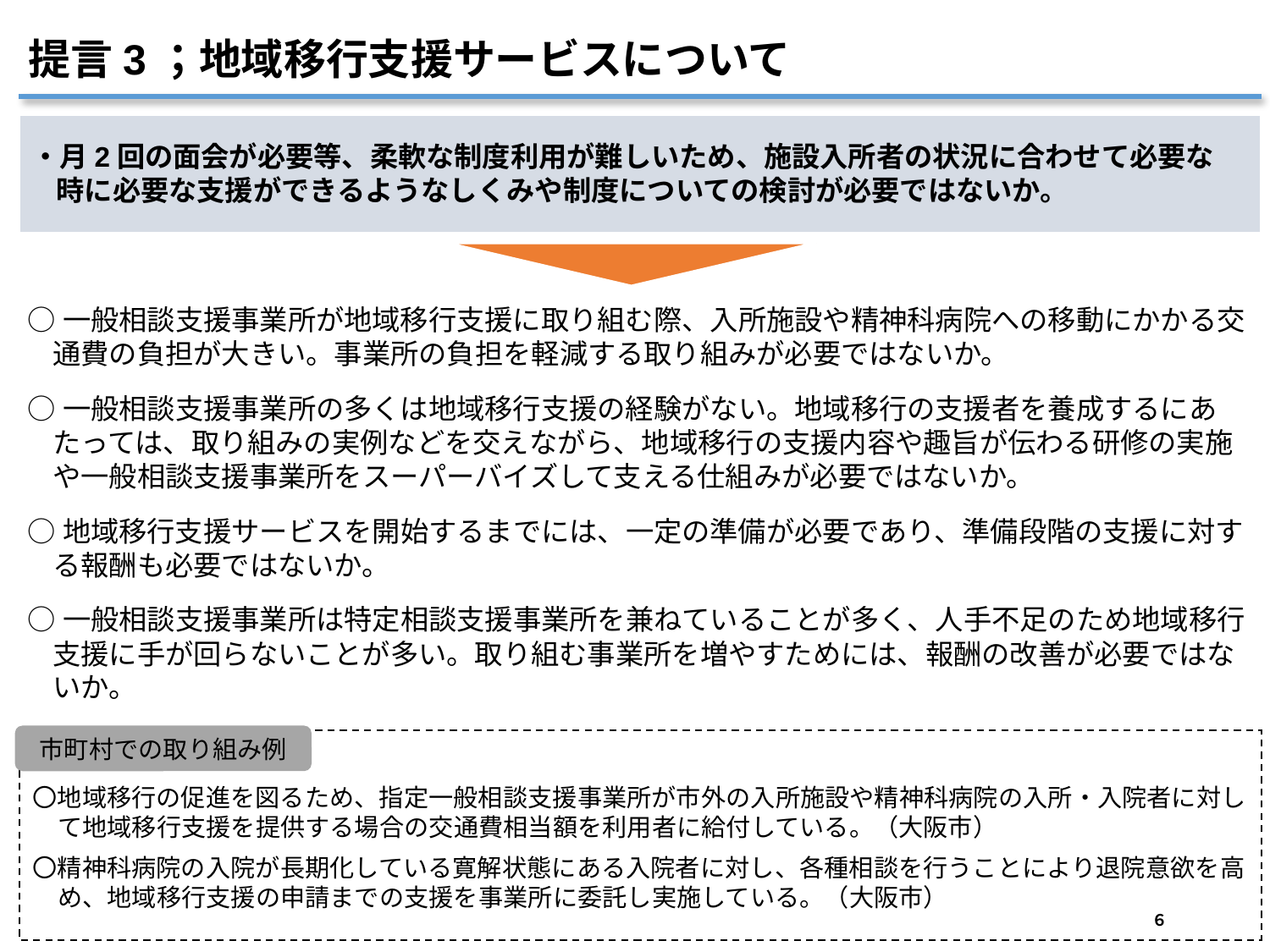

提言3；地域移行支援サービスについて

・月2回の面会が必要等、柔軟な制度利用が難しいため、施設入所者の状況に合わせて必要な時に必要な支援ができるようなしくみや制度についての検討が必要ではないか。

○一般相談支援事業所が地域移行支援に取り組む際、入所施設や精神科病院への移動にかかる交通費の負担が大きい。事業所の負担を軽減する取り組みが必要ではないか。
○一般相談支援事業所の多くは地域移行支援の経験がない。地域移行の支援者を養成するにあたっては、取り組みの実例などを交えながら、地域移行の支援内容や趣旨が伝わる研修の実施や一般相談支援事業所をスーパーバイズして支える仕組みが必要ではないか。
○地域移行支援サービスを開始するまでには、一定の準備が必要であり、準備段階の支援に対する報酬も必要ではないか。
○一般相談支援事業所は特定相談支援事業所を兼ねていることが多く、人手不足のため地域移行支援に手が回らないことが多い。取り組む事業所を増やすためには、報酬の改善が必要ではないか。
市町村での取り組み例

〇地域移行の促進を図るため、指定一般相談支援事業所が市外の入所施設や精神科病院の入所・入院者に対して地域移行支援を提供する場合の交通費相当額を利用者に給付している。（大阪市）
〇精神科病院の入院が長期化している寛解状態にある入院者に対し、各種相談を行うことにより退院意欲を高め、地域移行支援の申請までの支援を事業所に委託し実施している。（大阪市）
６